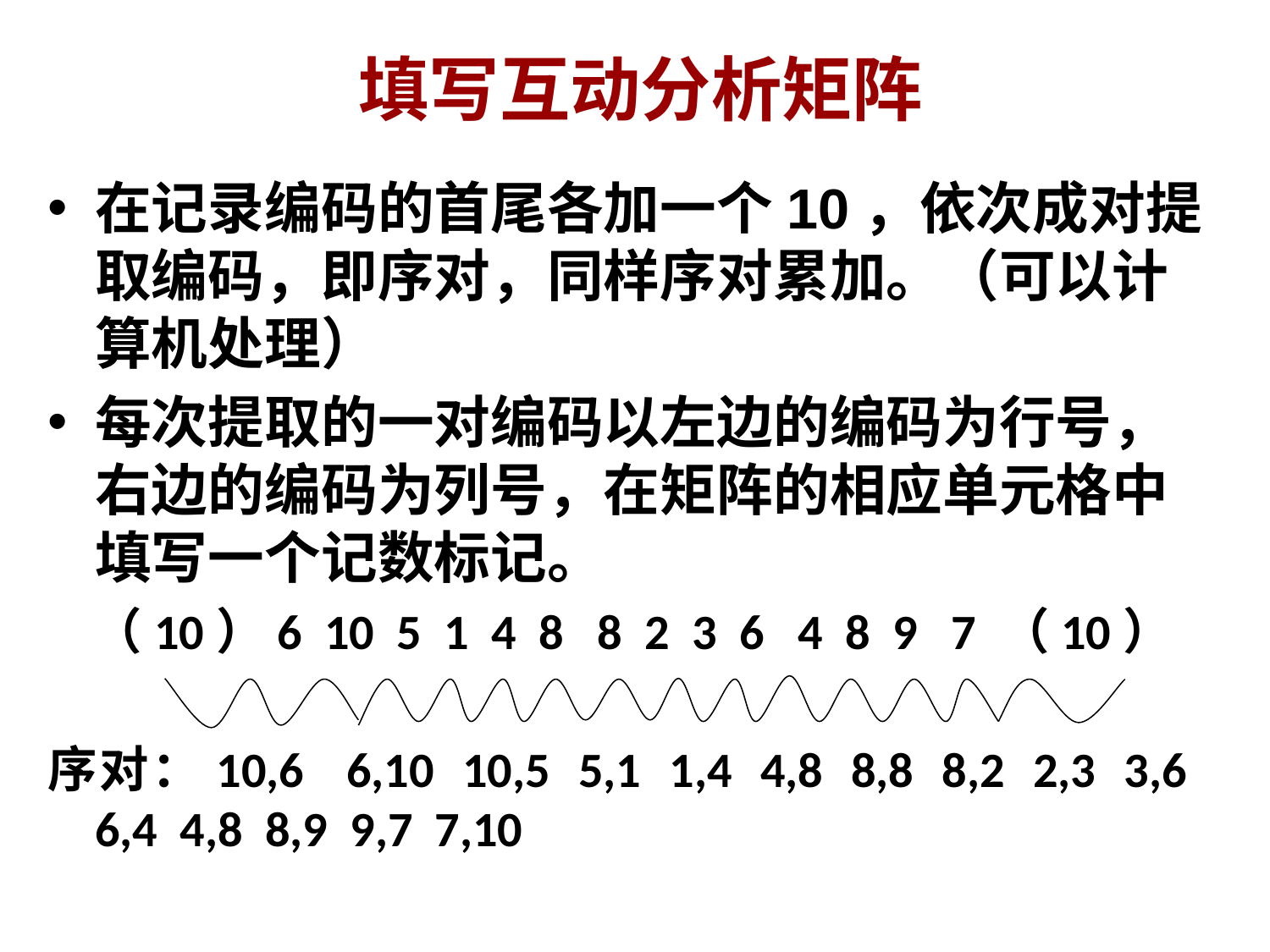

填写互动分析矩阵
在记录编码的首尾各加一个10，依次成对提取编码，即序对，同样序对累加。（可以计算机处理）
每次提取的一对编码以左边的编码为行号，右边的编码为列号，在矩阵的相应单元格中填写一个记数标记。
   （10）6  10  5  1  4  8   8  2  3  6   4  8  9   7 （10）

序对：10,6   6,10  10,5  5,1  1,4  4,8  8,8  8,2  2,3  3,6  6,4  4,8  8,9  9,7  7,10